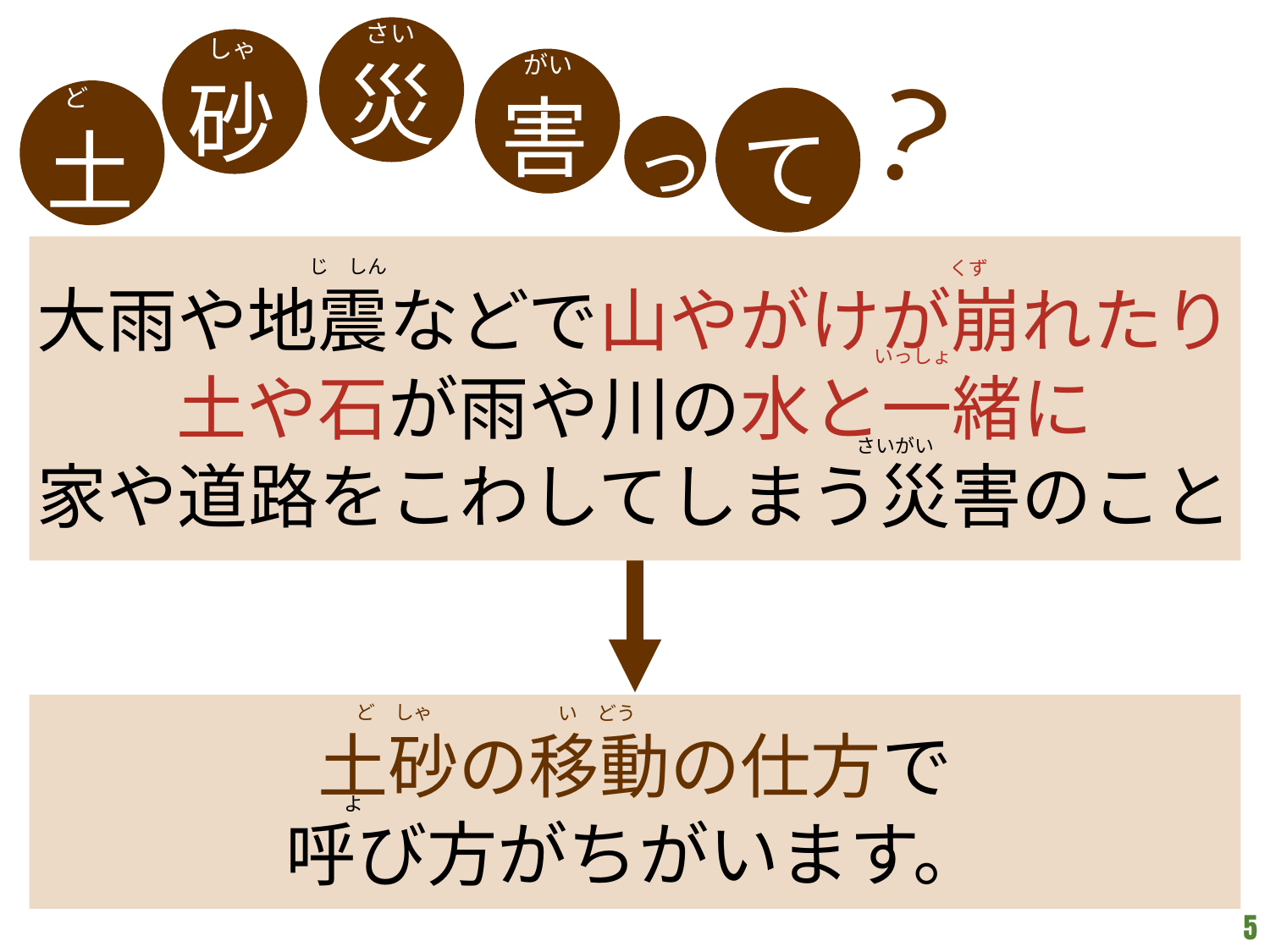

災
さい

砂
しゃ
？

害
がい

土
ど

て
っ

大雨や地震などで山やがけが崩れたり
土や石が雨や川の水と一緒に
家や道路をこわしてしまう災害のこと
さいがい
くず
いっしょ
じ　しん
ど　しゃ

土砂の移動の仕方で
呼び方がちがいます。
い　どう
よ
5